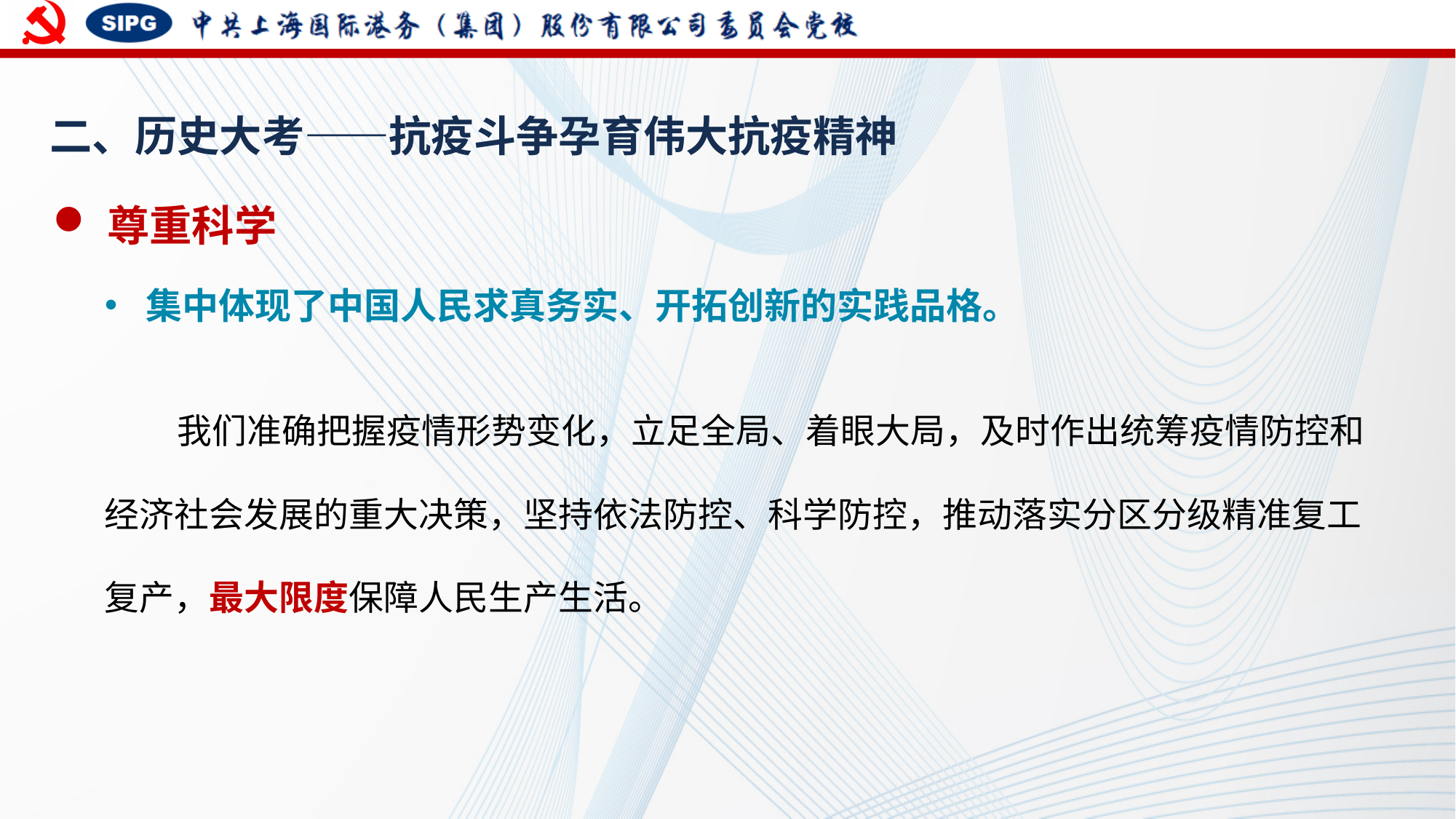

二、历史大考——抗疫斗争孕育伟大抗疫精神
尊重科学
集中体现了中国人民求真务实、开拓创新的实践品格。
  我们准确把握疫情形势变化，立足全局、着眼大局，及时作出统筹疫情防控和经济社会发展的重大决策，坚持依法防控、科学防控，推动落实分区分级精准复工复产，最大限度保障人民生产生活。